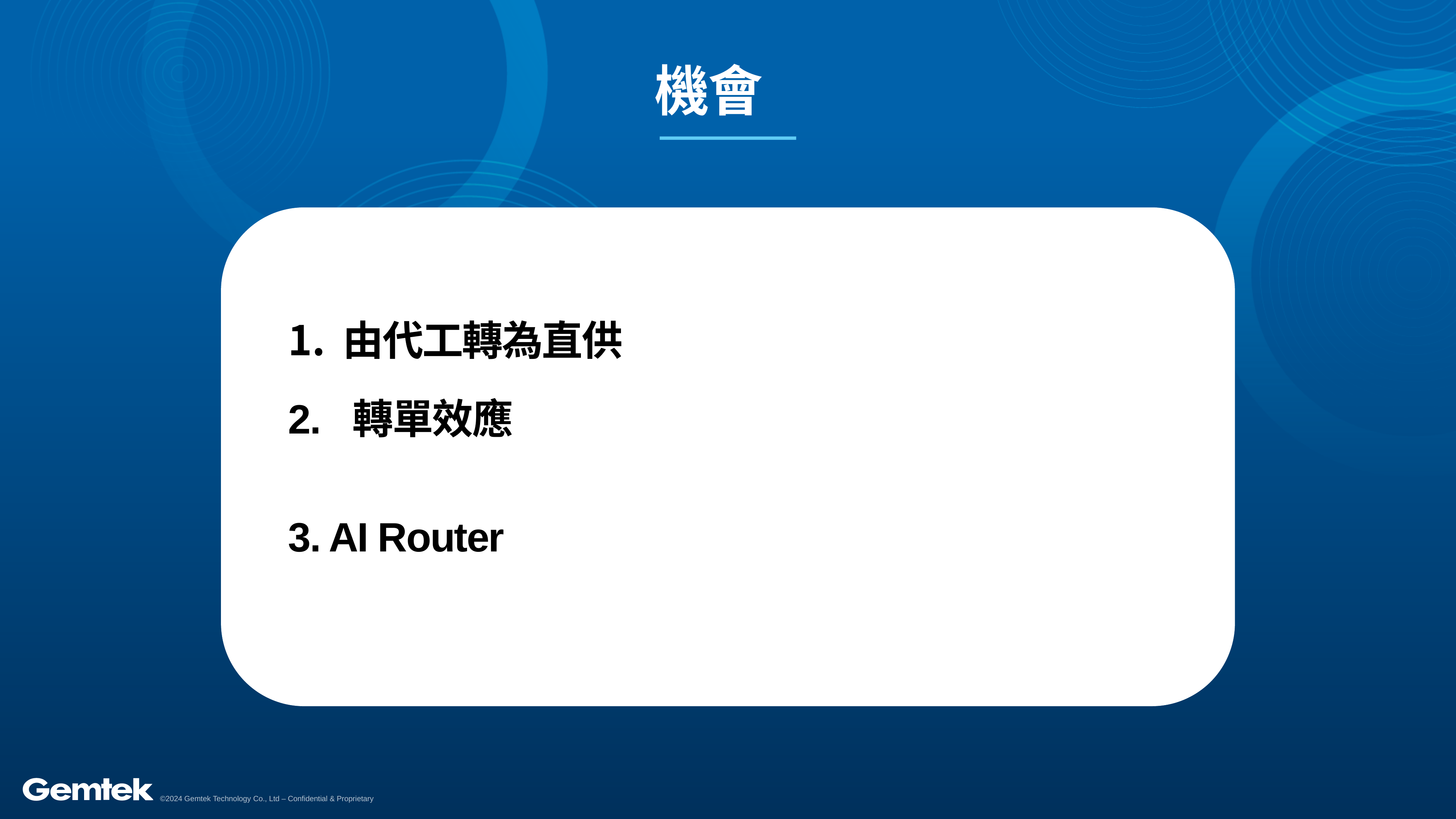

# 機會

由代工轉為直供

2.  轉單效應

3. AI Router